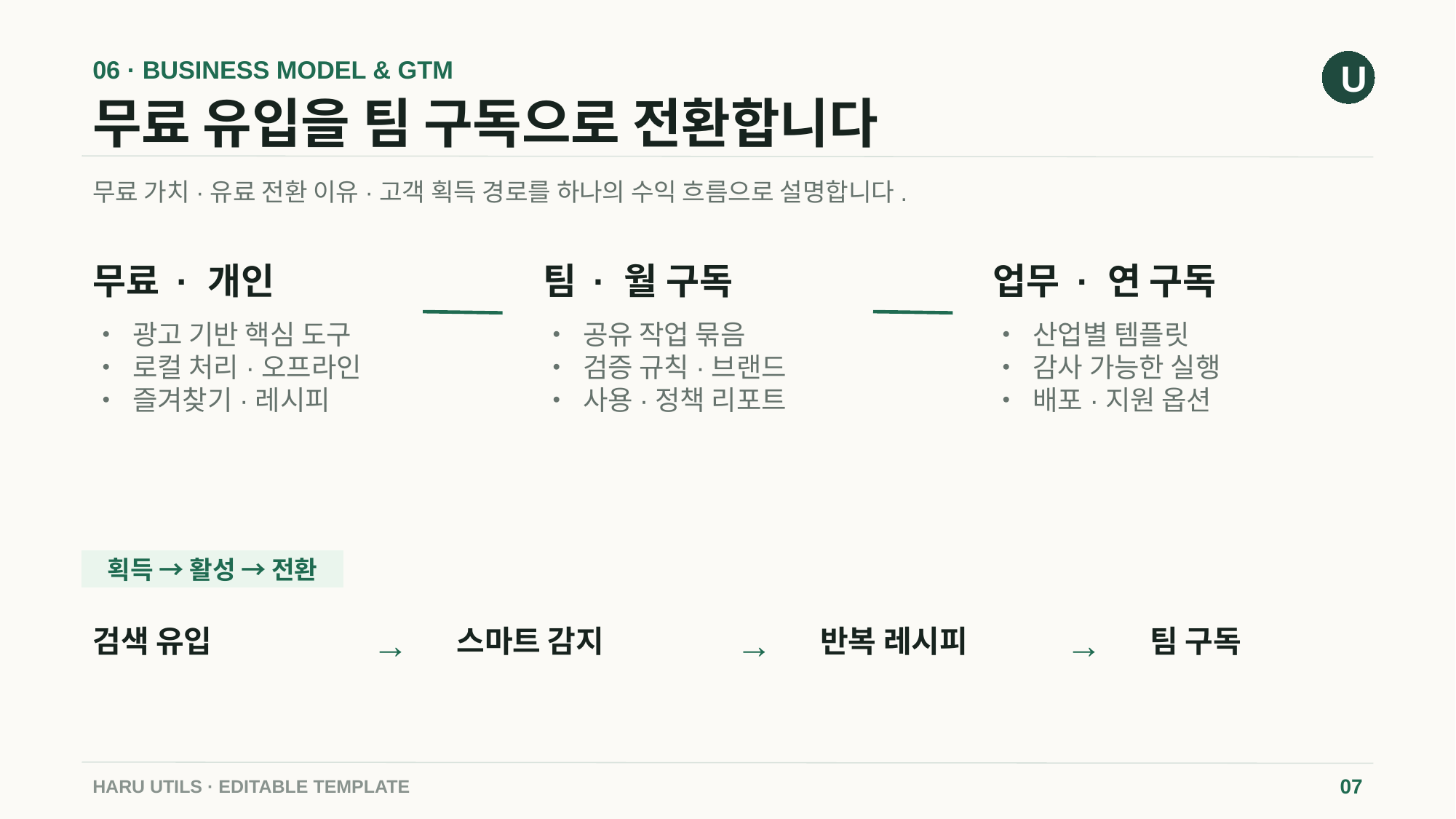

06 · BUSINESS MODEL & GTM
U
무료 유입을 팀 구독으로 전환합니다

무료 가치·유료 전환 이유·고객 획득 경로를 하나의 수익 흐름으로 설명합니다.
무료 · 개인
팀 · 월 구독
업무 · 연 구독
• 광고 기반 핵심 도구
• 로컬 처리·오프라인
• 즐겨찾기·레시피

• 공유 작업 묶음
• 검증 규칙·브랜드
• 사용·정책 리포트

• 산업별 템플릿
• 감사 가능한 실행
• 배포·지원 옵션
획득 → 활성 → 전환
검색 유입
→
스마트 감지
→
반복 레시피
→
팀 구독

HARU UTILS · EDITABLE TEMPLATE
07